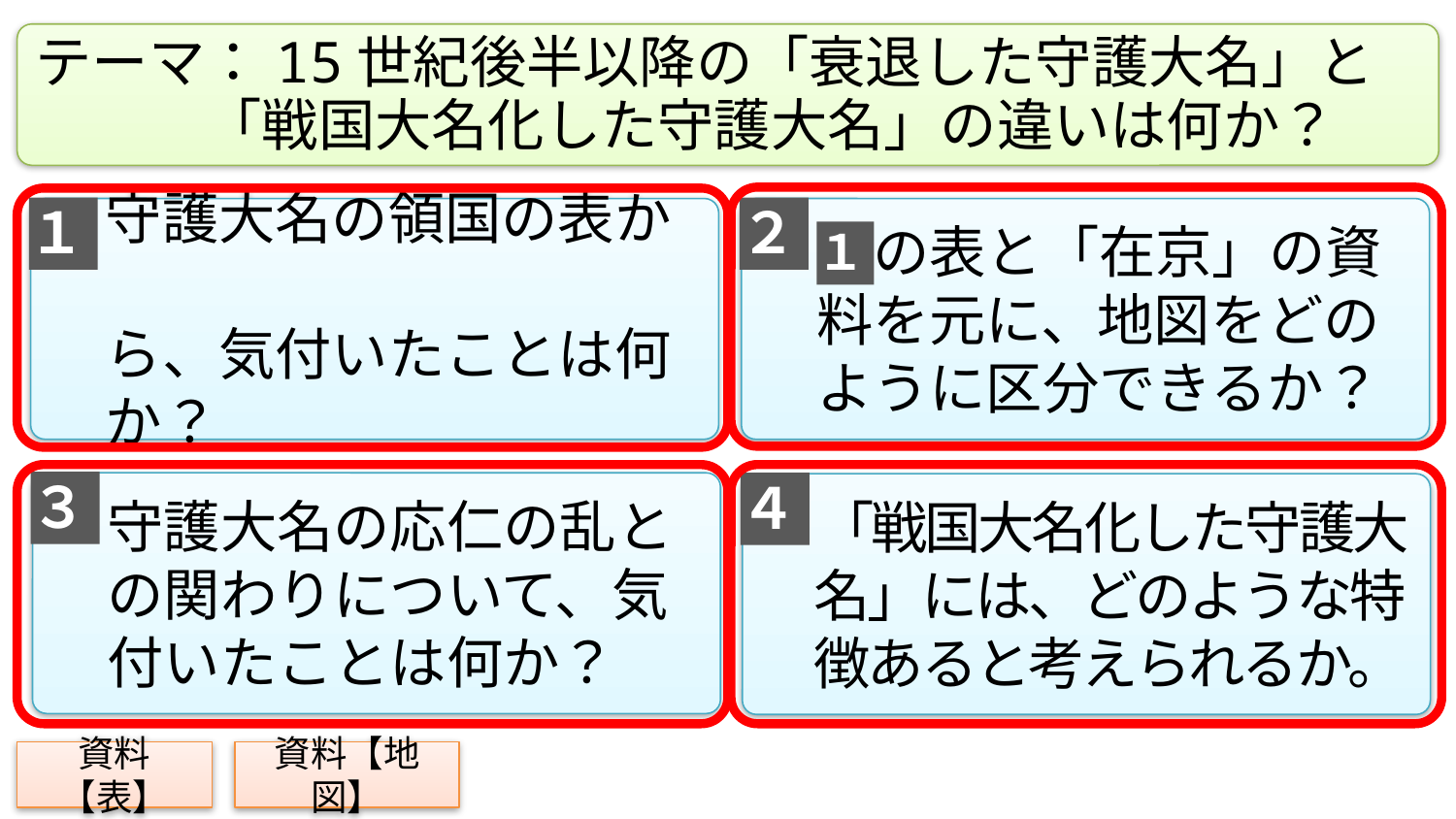

テーマ：15世紀後半以降の「衰退した守護大名」と
　　　「戦国大名化した守護大名」の違いは何か？

１
２

　守護大名の領国の表か
　ら、気付いたことは何
　か？

　　の表と「在京」の資
　料を元に、地図をどの
　ように区分できるか？
１

３
４
　守護大名の応仁の乱と
　の関わりについて、気
　付いたことは何か？
　「戦国大名化した守護大
　名」には、どのような特
　徴あると考えられるか。
資料【表】
資料【地図】